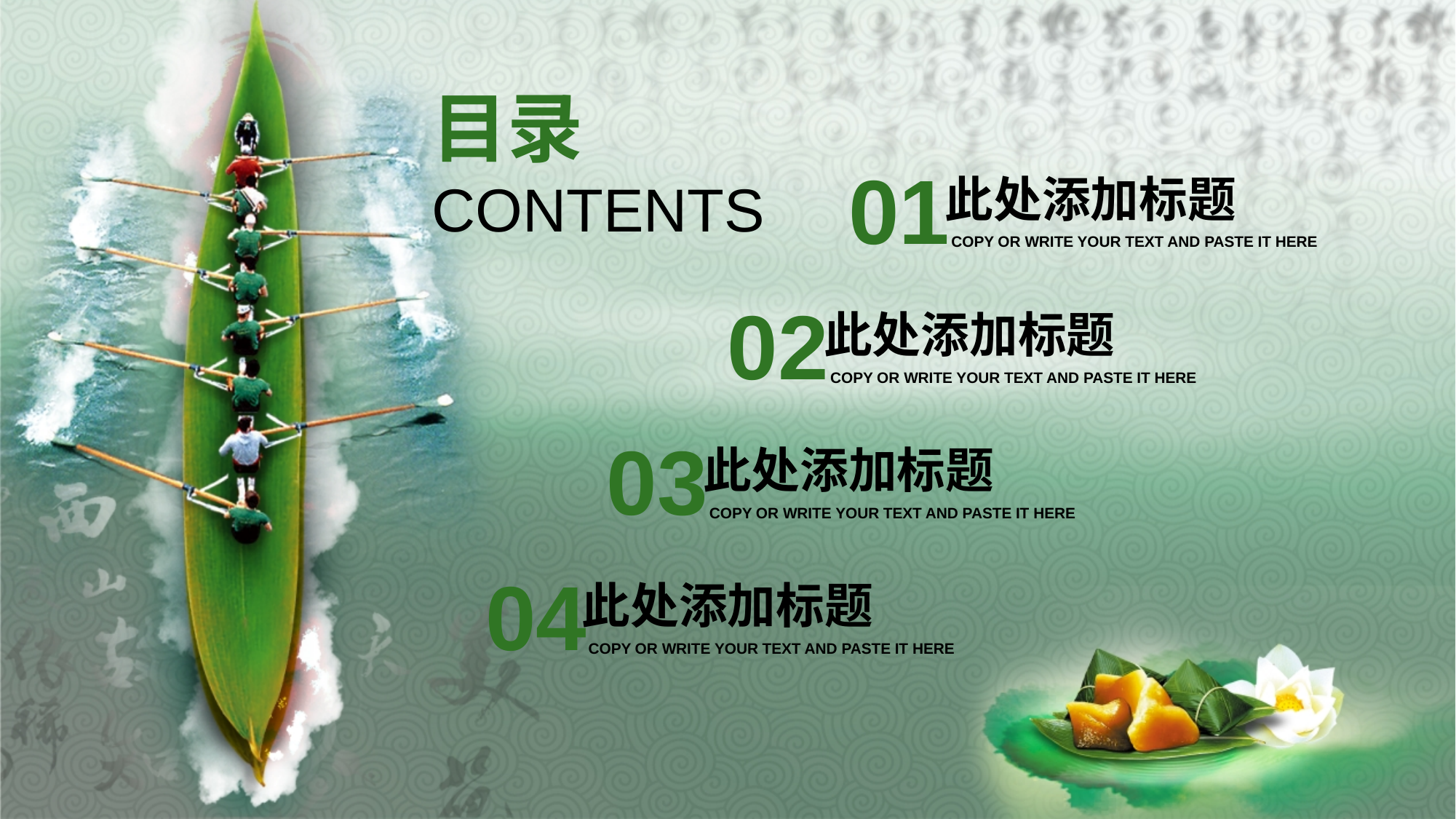

目录CONTENTS
01
此处添加标题
COPY OR WRITE YOUR TEXT AND PASTE IT HERE
02
此处添加标题
COPY OR WRITE YOUR TEXT AND PASTE IT HERE
03
此处添加标题
COPY OR WRITE YOUR TEXT AND PASTE IT HERE
04
此处添加标题
COPY OR WRITE YOUR TEXT AND PASTE IT HERE